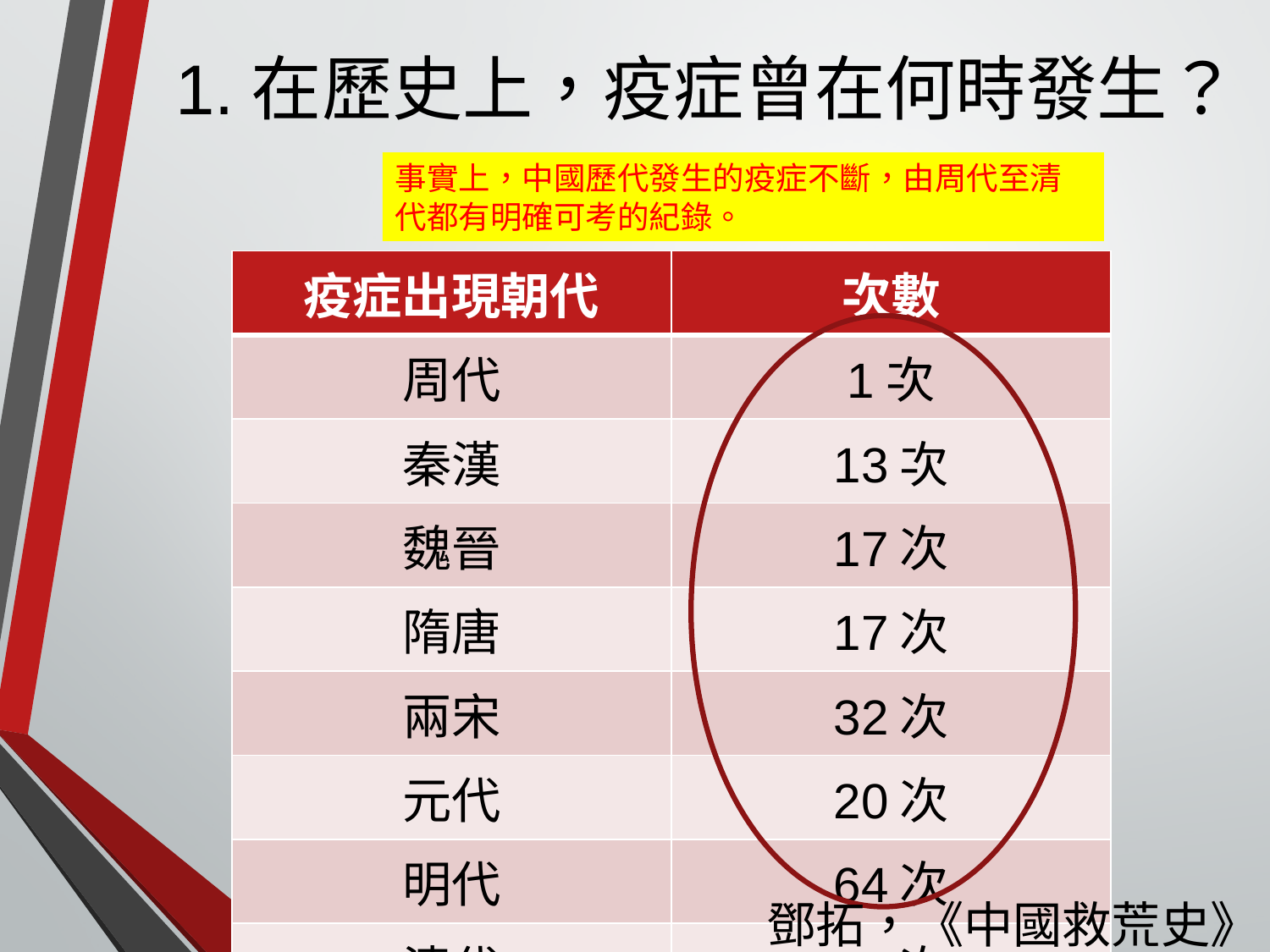

# 1.在歷史上，疫症曾在何時發生？
事實上，中國歷代發生的疫症不斷，由周代至清代都有明確可考的紀錄。
| 疫症出現朝代 | 次數 |
| --- | --- |
| 周代 | 1次 |
| 秦漢 | 13次 |
| 魏晉 | 17次 |
| 隋唐 | 17次 |
| 兩宋 | 32次 |
| 元代 | 20次 |
| 明代 | 64次 |
| 清代 | 74次 |

鄧拓，《中國救荒史》